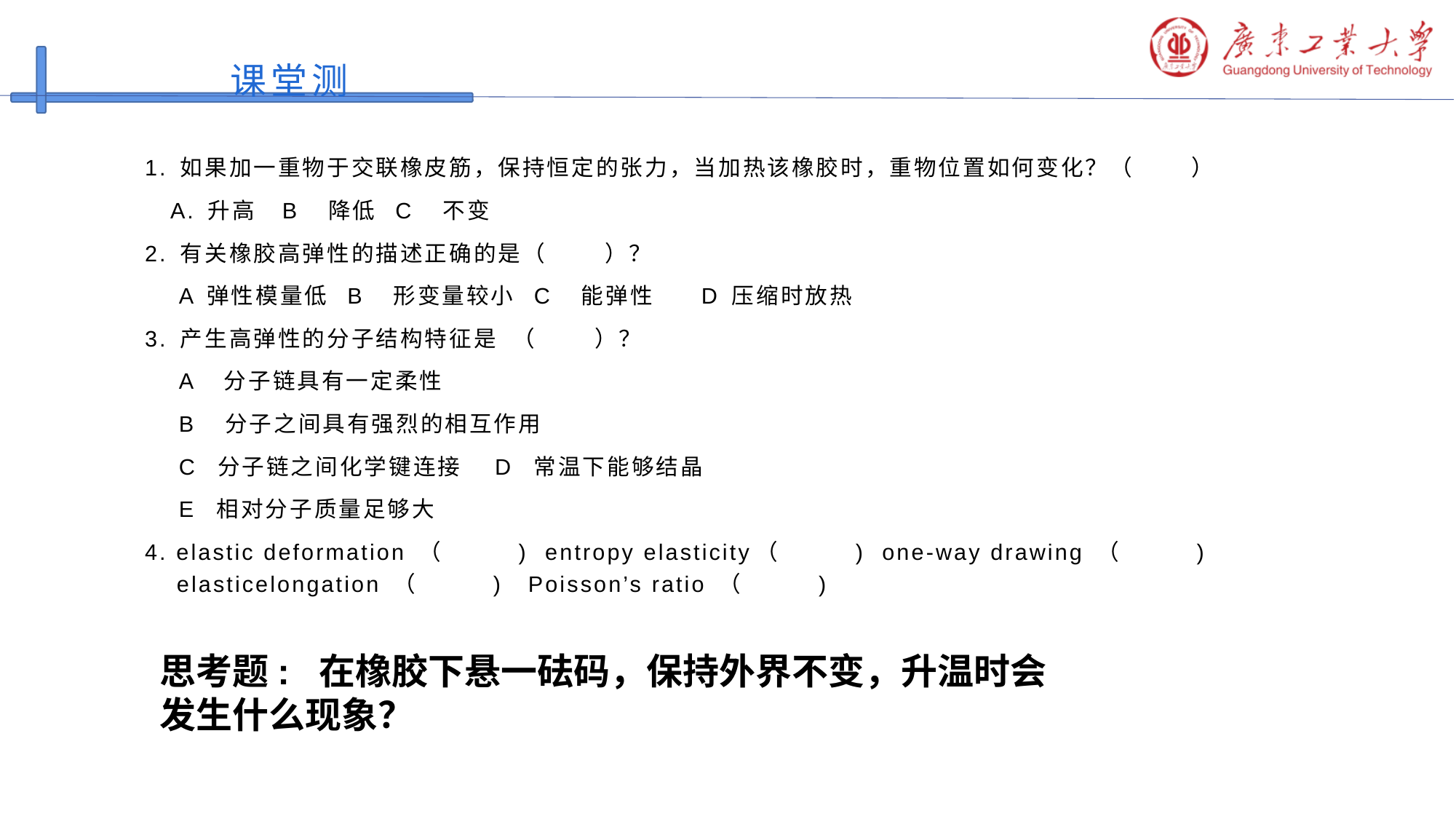

# 课堂测
1. 如果加一重物于交联橡皮筋，保持恒定的张力，当加热该橡胶时，重物位置如何变化？（        ）
   A. 升高   B   降低  C   不变
2. 有关橡胶高弹性的描述正确的是（        ）？
    A 弹性模量低  B   形变量较小  C   能弹性      D 压缩时放热
3. 产生高弹性的分子结构特征是  （        ）？
    A   分子链具有一定柔性
    B   分子之间具有强烈的相互作用
    C  分子链之间化学键连接    D  常温下能够结晶
    E  相对分子质量足够大
4. elastic deformation （          )  entropy elasticity（          )  one-way drawing （          ) elasticelongation （          )   Poisson’s ratio （          )
思考题:  在橡胶下悬一砝码，保持外界不变，升温时会发生什么现象？
47